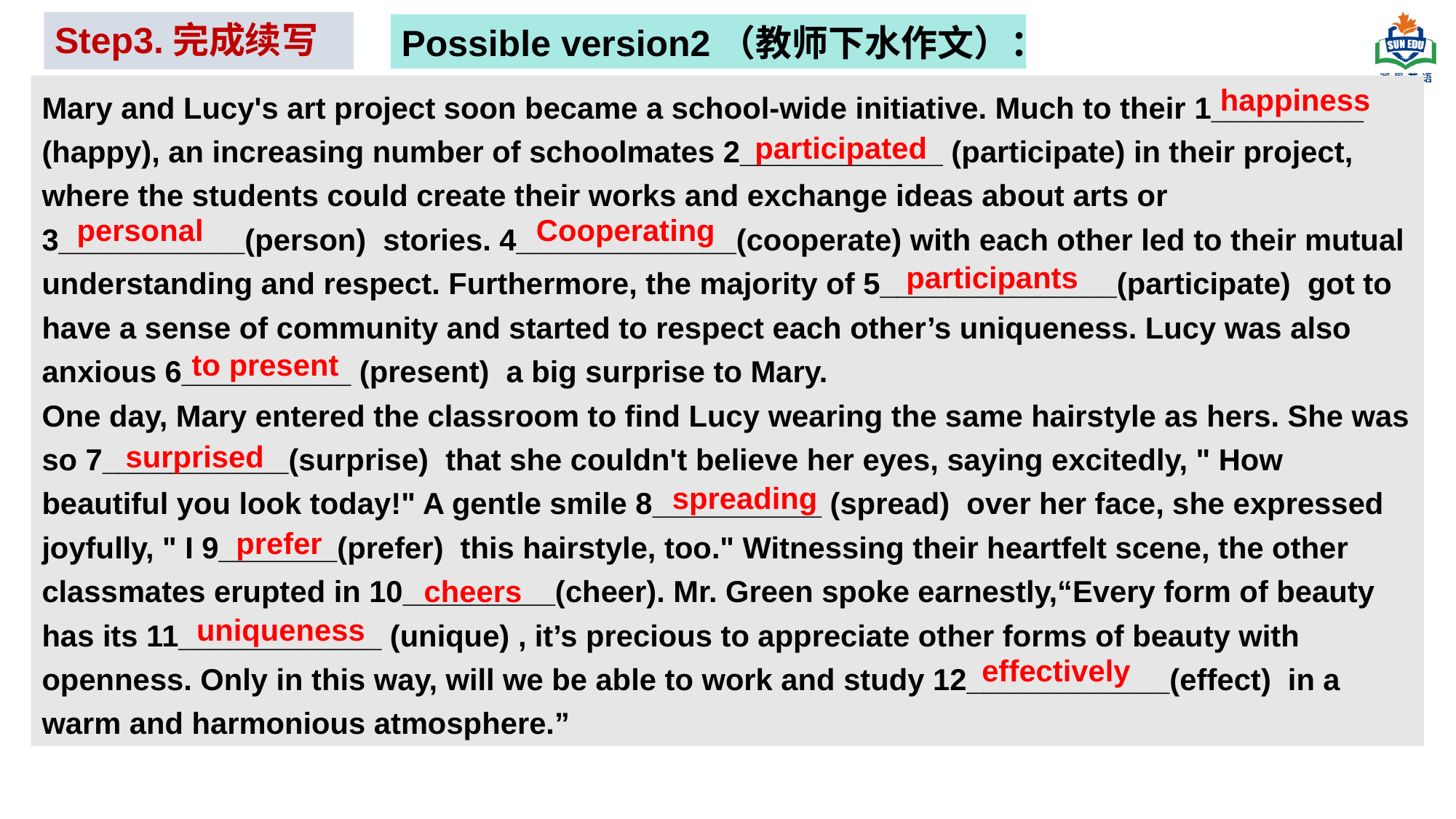

Step3.完成续写

Possible version2（教师下水作文）：
Mary and Lucy's art project soon became a school-wide initiative. Much to their 1_________ (happy), an increasing number of schoolmates 2____________ (participate) in their project, where the students could create their works and exchange ideas about arts or 3___________(person)  stories. 4_____________(cooperate) with each other led to their mutual understanding and respect. Furthermore, the majority of 5______________(participate)  got to have a sense of community and started to respect each other’s uniqueness. Lucy was also anxious 6__________ (present)  a big surprise to Mary.
One day, Mary entered the classroom to find Lucy wearing the same hairstyle as hers. She was so 7___________(surprise)  that she couldn't believe her eyes, saying excitedly, " How beautiful you look today!" A gentle smile 8__________ (spread)  over her face, she expressed joyfully, " I 9_______(prefer)  this hairstyle, too." Witnessing their heartfelt scene, the other classmates erupted in 10_________(cheer). Mr. Green spoke earnestly,“Every form of beauty has its 11____________ (unique) , it’s precious to appreciate other forms of beauty with openness. Only in this way, will we be able to work and study 12____________(effect)  in a warm and harmonious atmosphere.”
happiness
participated
personal
Cooperating
participants
to present
surprised
spreading
prefer
 cheers
uniqueness
effectively